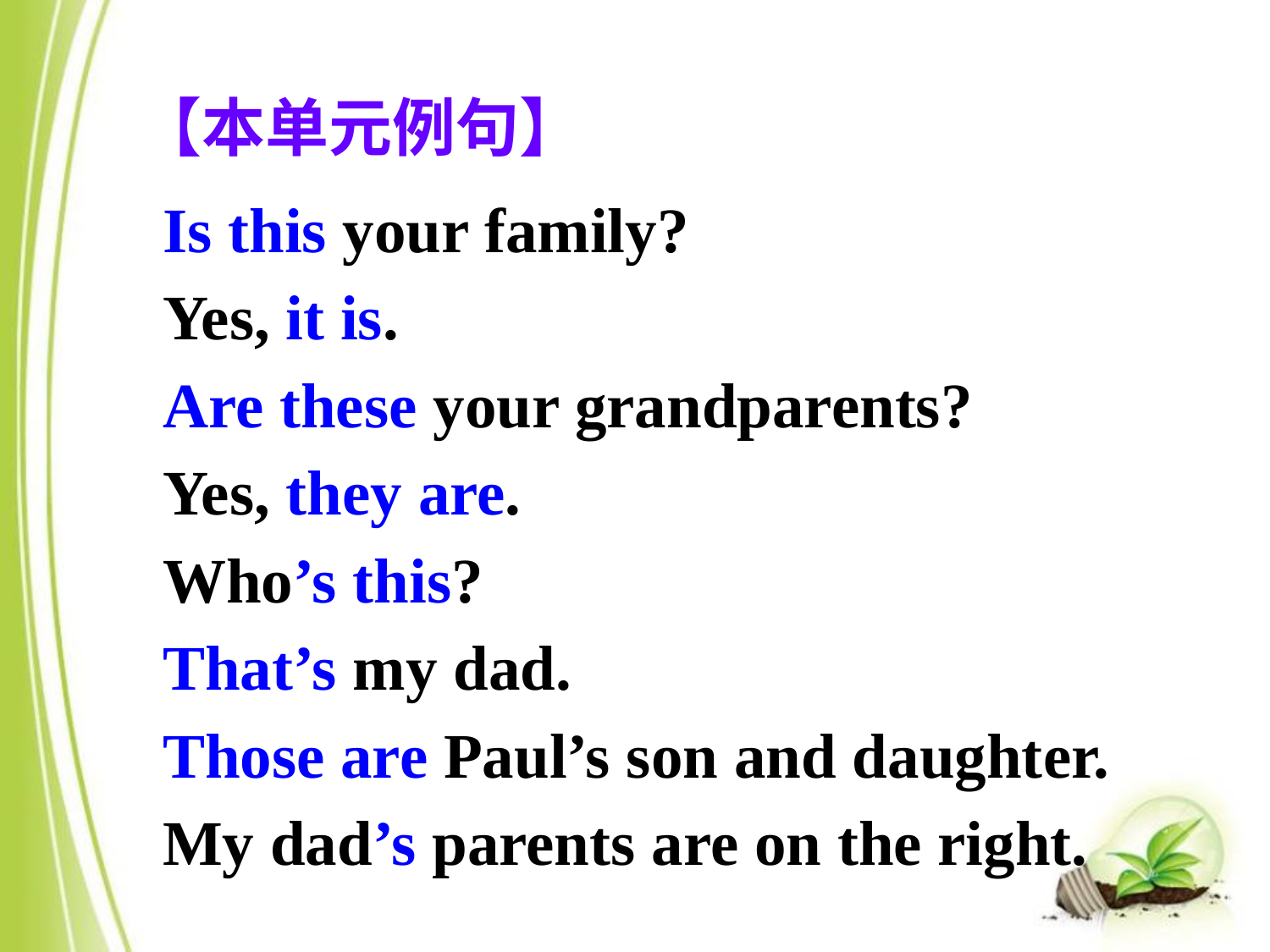

【本单元例句】
Is this your family?
Yes, it is.
Are these your grandparents?
Yes, they are.
Who’s this?
That’s my dad.
Those are Paul’s son and daughter.
My dad’s parents are on the right.